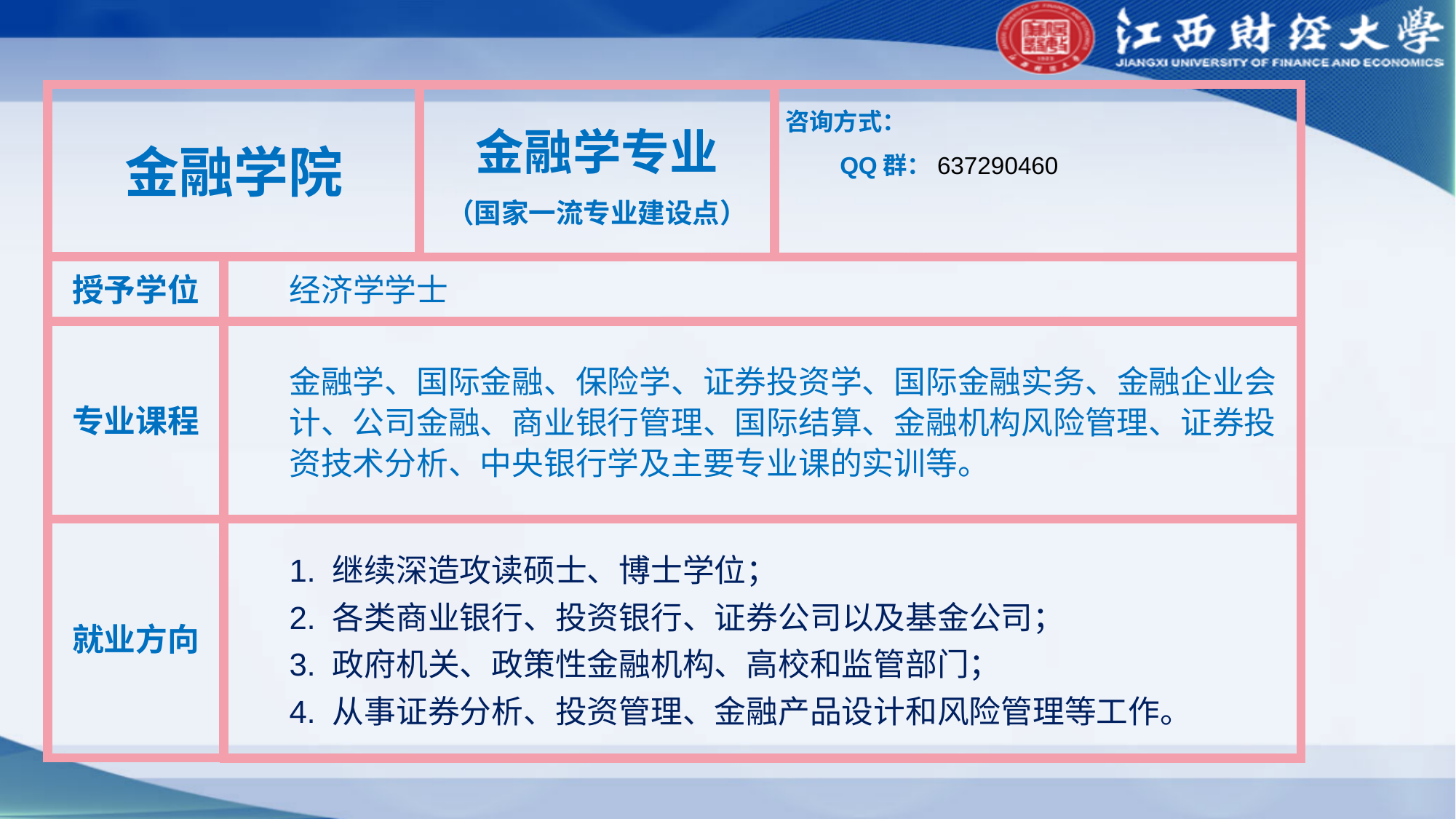

金融学院

金融学专业
（国家一流专业建设点）
咨询方式：
QQ群：637290460
授予学位
经济学学士
专业课程
金融学、国际金融、保险学、证券投资学、国际金融实务、金融企业会计、公司金融、商业银行管理、国际结算、金融机构风险管理、证券投资技术分析、中央银行学及主要专业课的实训等。
就业方向
1. 继续深造攻读硕士、博士学位；
2. 各类商业银行、投资银行、证券公司以及基金公司；
3. 政府机关、政策性金融机构、高校和监管部门；
4. 从事证券分析、投资管理、金融产品设计和风险管理等工作。